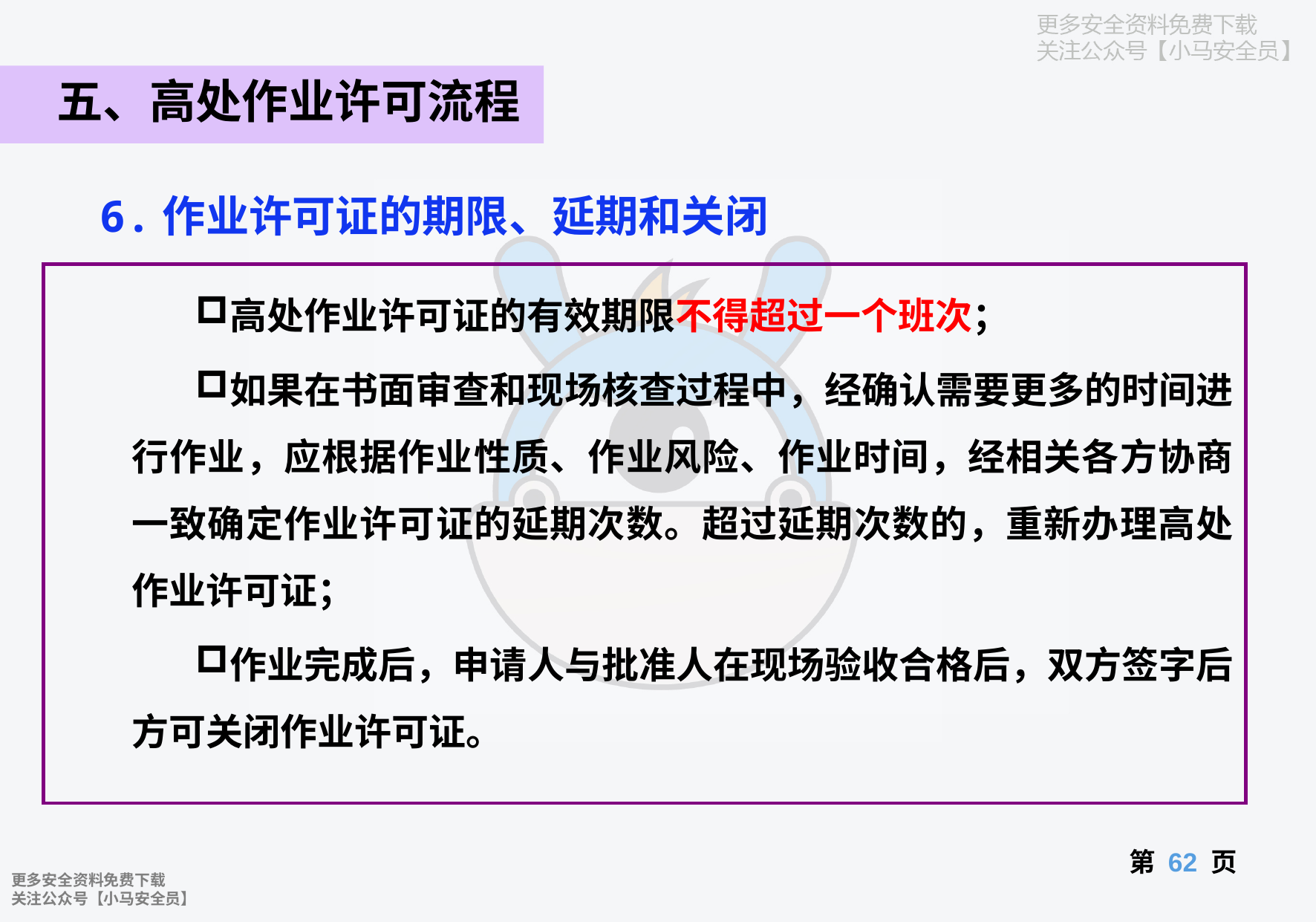

五、高处作业许可流程
 6.作业许可证的期限、延期和关闭
高处作业许可证的有效期限不得超过一个班次；
如果在书面审查和现场核查过程中，经确认需要更多的时间进行作业，应根据作业性质、作业风险、作业时间，经相关各方协商一致确定作业许可证的延期次数。超过延期次数的，重新办理高处作业许可证；
作业完成后，申请人与批准人在现场验收合格后，双方签字后方可关闭作业许可证。
第 62 页